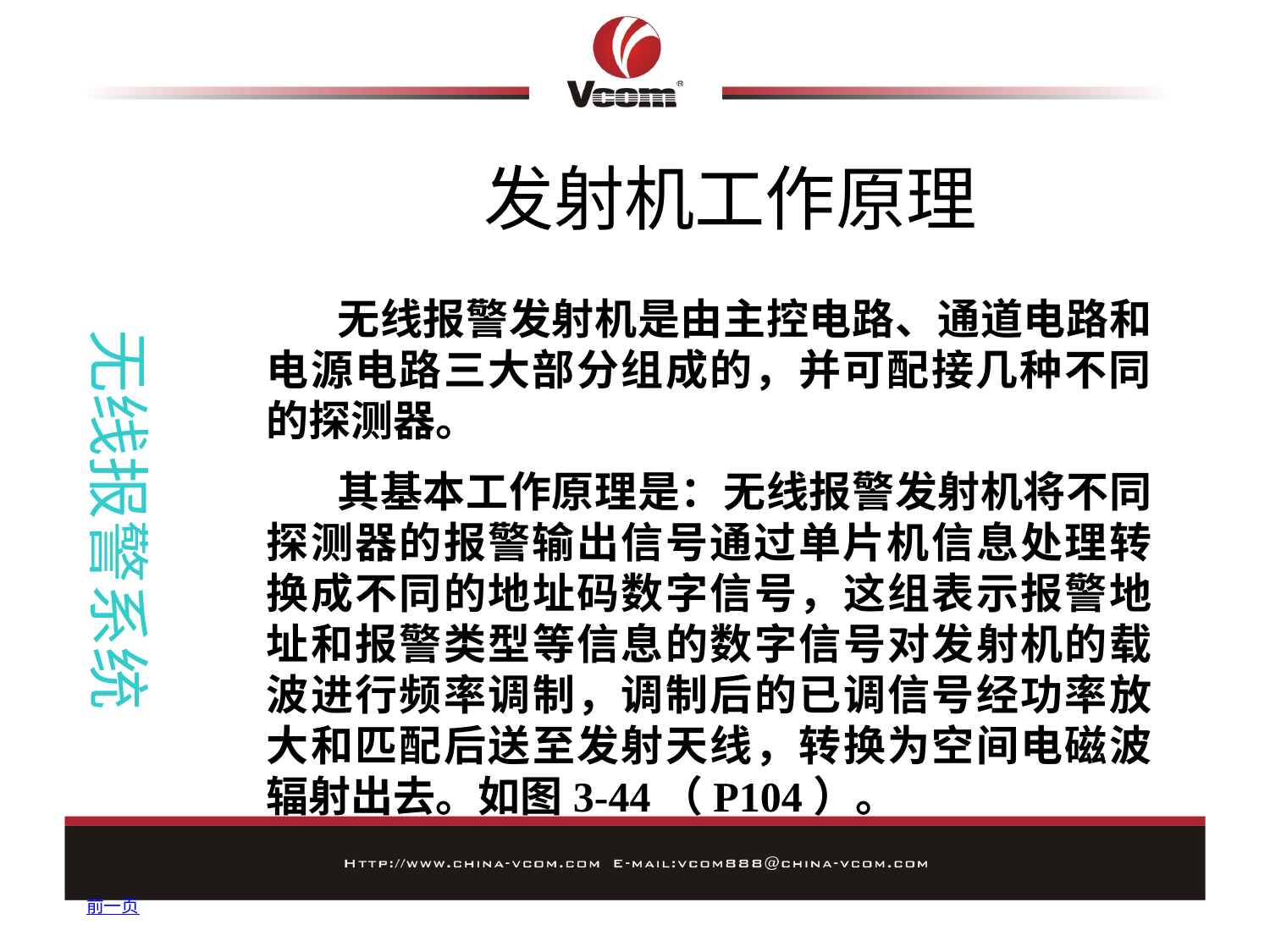

发射机工作原理
      无线报警发射机是由主控电路、通道电路和电源电路三大部分组成的，并可配接几种不同的探测器。
      其基本工作原理是：无线报警发射机将不同探测器的报警输出信号通过单片机信息处理转换成不同的地址码数字信号，这组表示报警地址和报警类型等信息的数字信号对发射机的载波进行频率调制，调制后的已调信号经功率放大和匹配后送至发射天线，转换为空间电磁波辐射出去。如图3-44（P104）。
无线报警系统
前一页